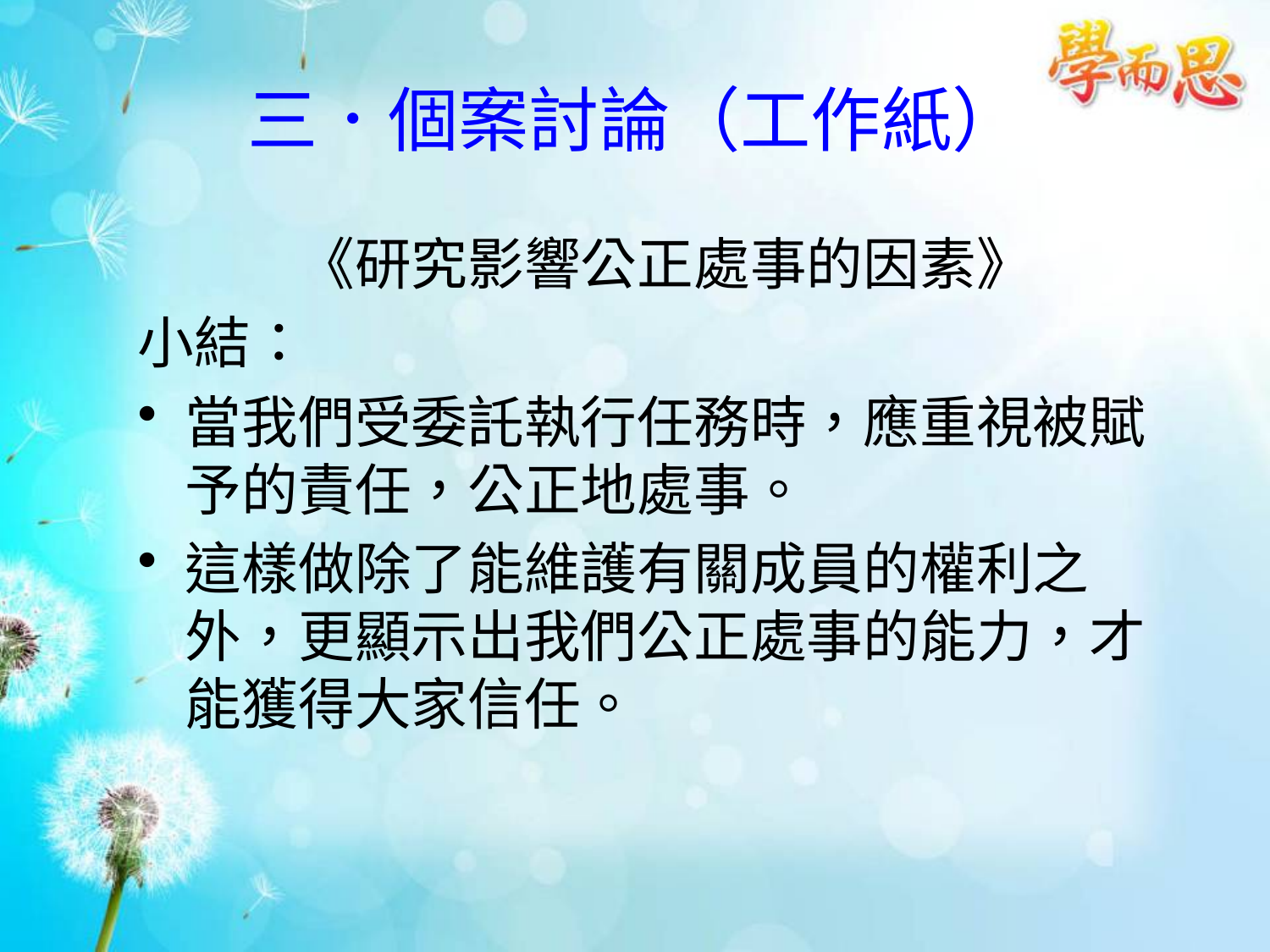

# 三．個案討論（工作紙）
《研究影響公正處事的因素》
小結：
當我們受委託執行任務時，應重視被賦予的責任，公正地處事。
這樣做除了能維護有關成員的權利之外，更顯示出我們公正處事的能力，才能獲得大家信任。